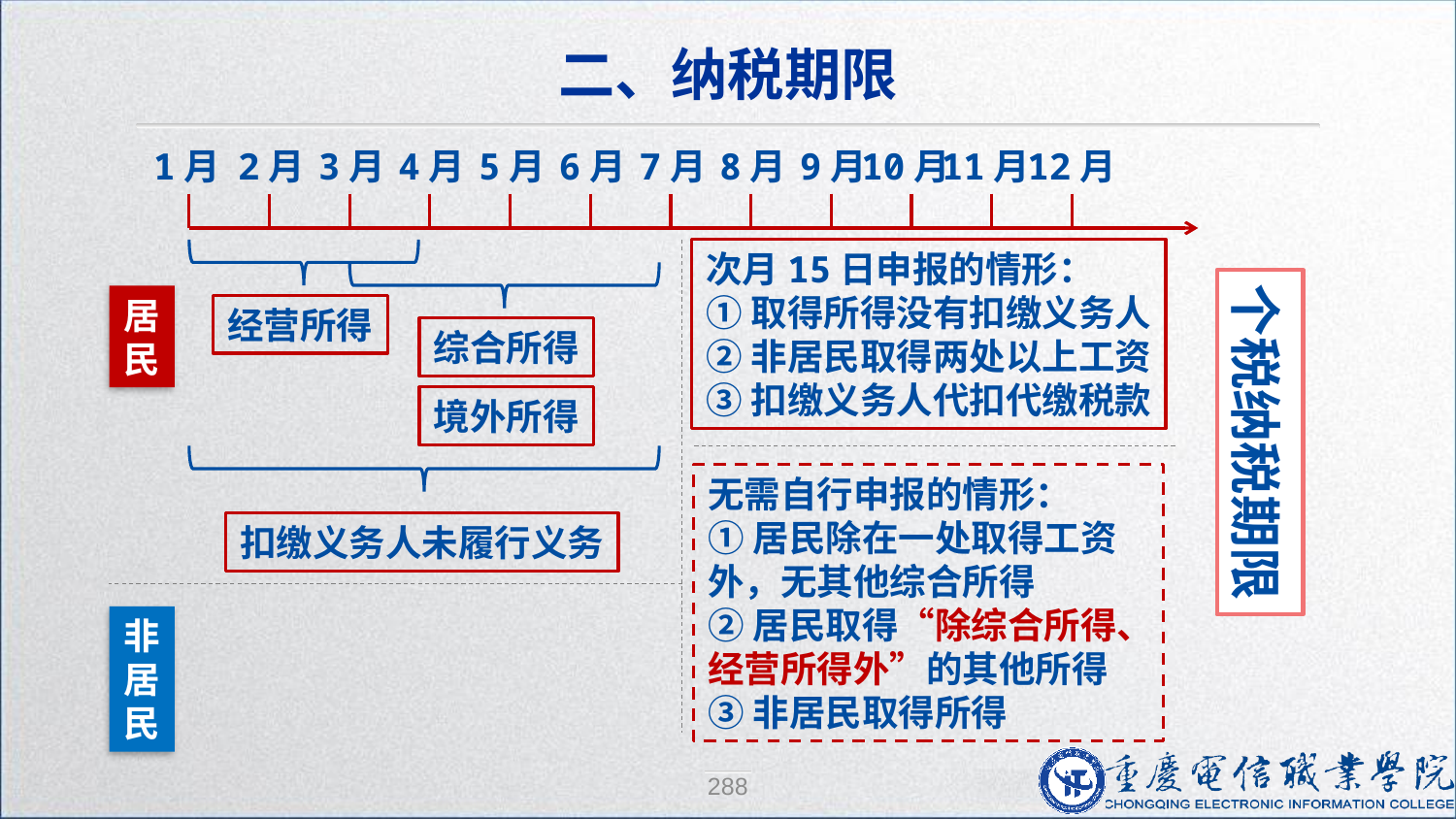

二、纳税期限

1月
2月
3月
4月
5月
6月
7月
8月
9月
10月
11月
12月

次月15日申报的情形：
①取得所得没有扣缴义务人
②非居民取得两处以上工资
③扣缴义务人代扣代缴税款
个税纳税期限
居
民
经营所得
综合所得
境外所得
无需自行申报的情形：
①居民除在一处取得工资外，无其他综合所得
②居民取得“除综合所得、经营所得外”的其他所得
③非居民取得所得
扣缴义务人未履行义务
非
居
民
288